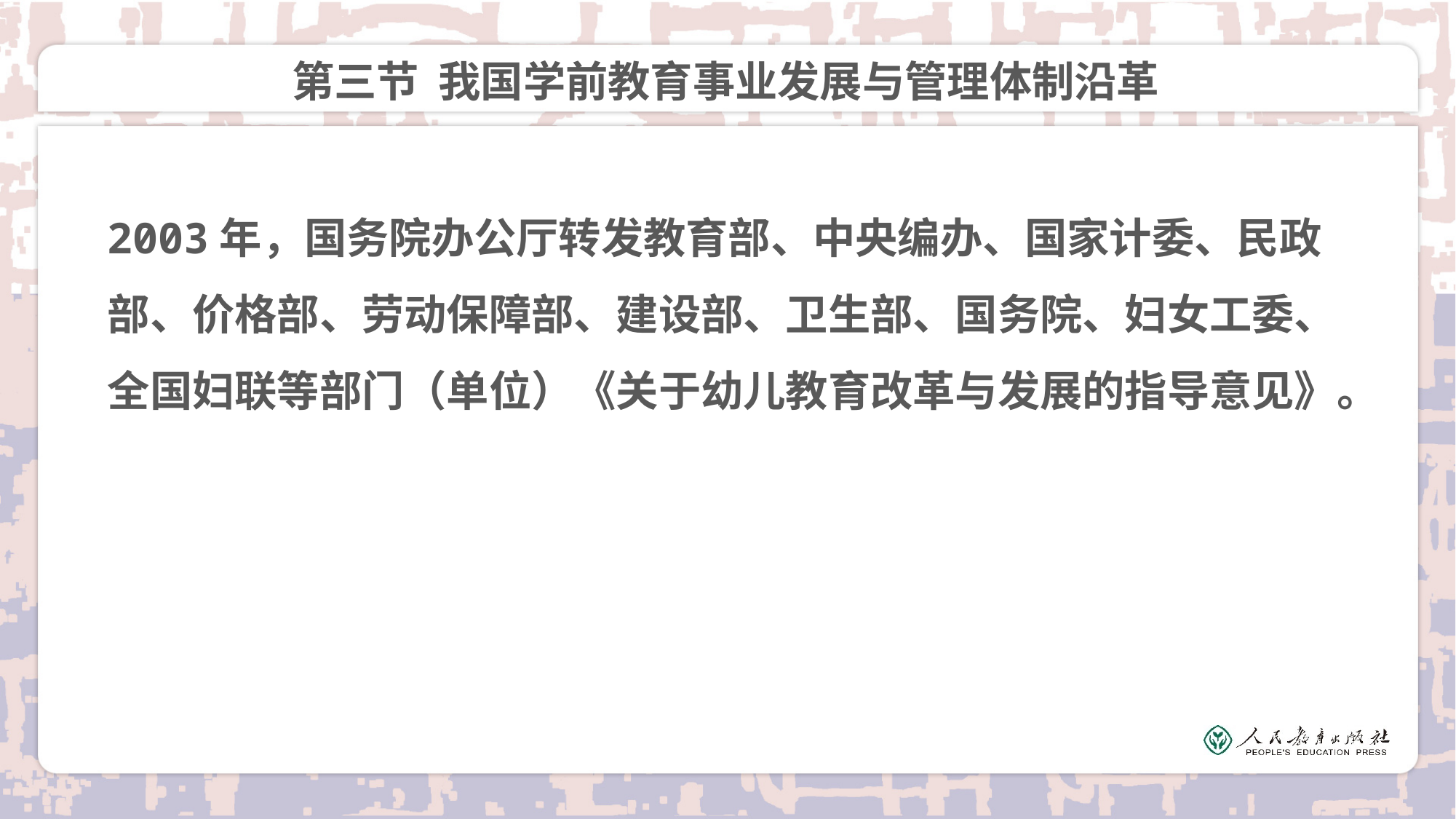

# 第三节  我国学前教育事业发展与管理体制沿革
2003年，国务院办公厅转发教育部、中央编办、国家计委、民政部、价格部、劳动保障部、建设部、卫生部、国务院、妇女工委、全国妇联等部门（单位）《关于幼儿教育改革与发展的指导意见》。